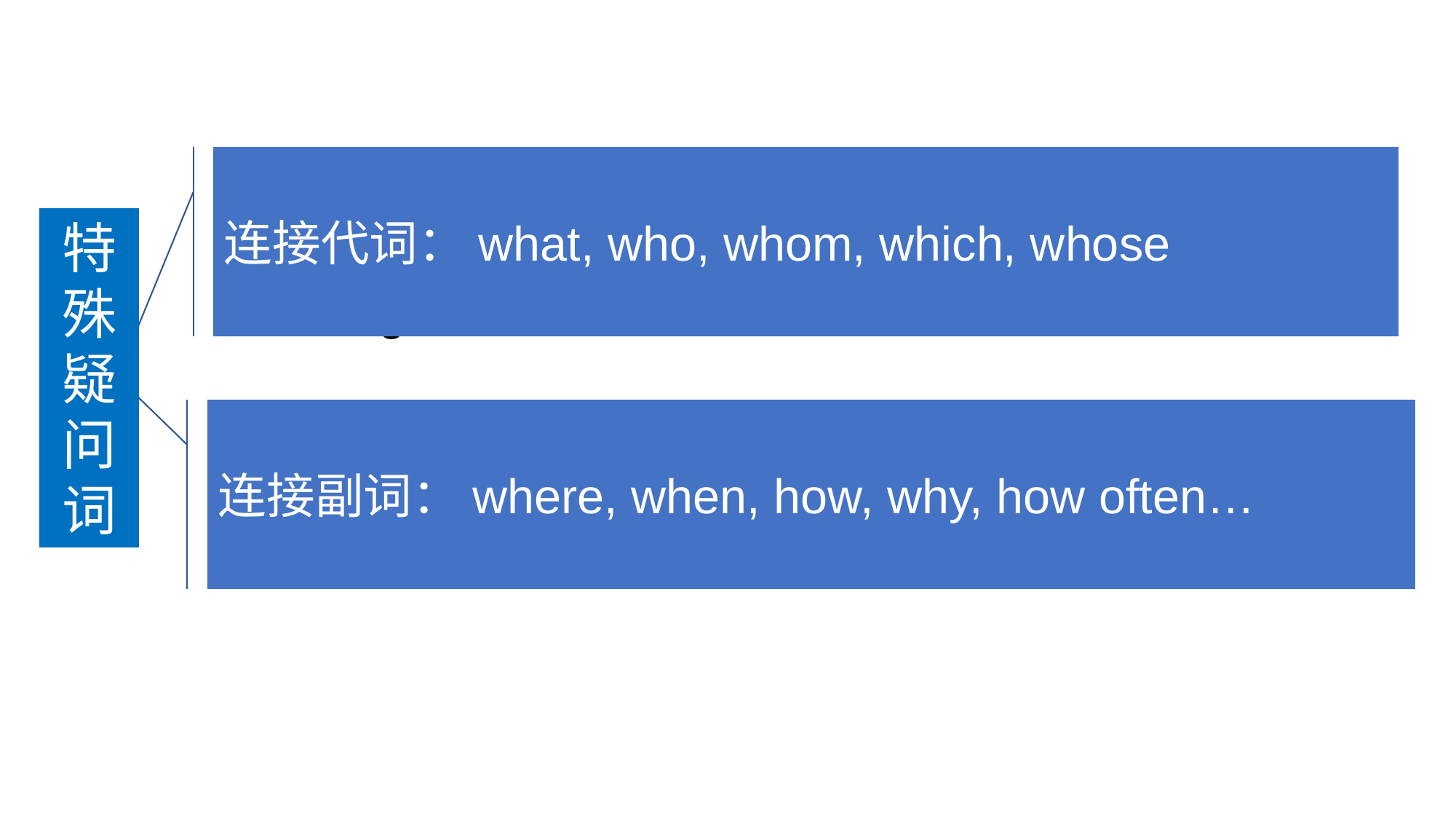

whom
连接代词：what, who, whom, which, whose
I don’t know _______ I could depend on.
The company board has discussed _____ they could do to gain market share.

They argued about ____ to pay the bill.
She couldn’t remember ______ they first met.
特殊疑问词
what
连接副词：where, when, how, why, how often…
how
when